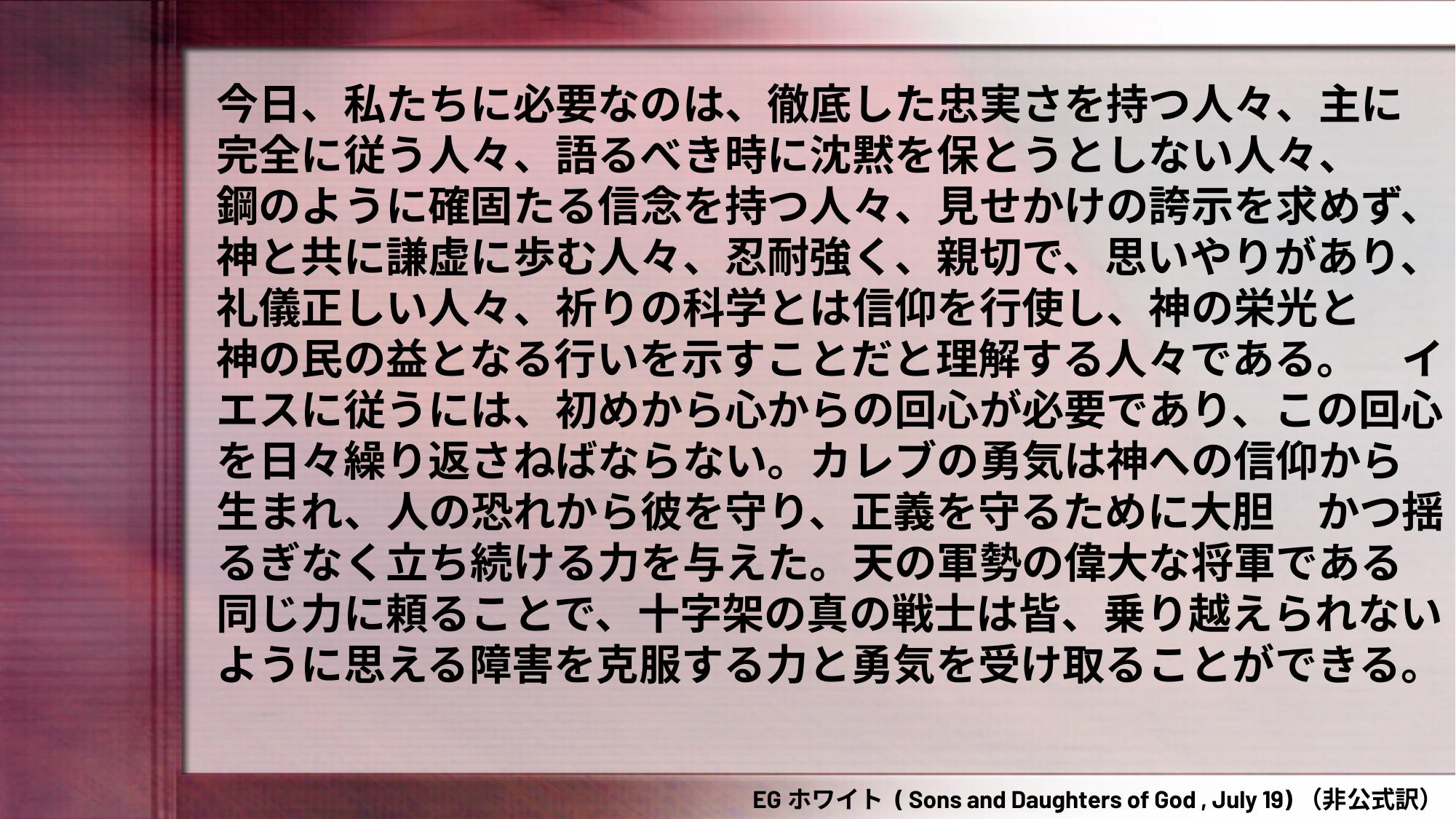

今日、私たちに必要なのは、徹底した忠実さを持つ人々、主に完全に従う人々、語るべき時に沈黙を保とうとしない人々、　鋼のように確固たる信念を持つ人々、見せかけの誇示を求めず、神と共に謙虚に歩む人々、忍耐強く、親切で、思いやりがあり、礼儀正しい人々、祈りの科学とは信仰を行使し、神の栄光と　神の民の益となる行いを示すことだと理解する人々である。　イエスに従うには、初めから心からの回心が必要であり、この回心を日々繰り返さねばならない。カレブの勇気は神への信仰から生まれ、人の恐れから彼を守り、正義を守るために大胆　かつ揺るぎなく立ち続ける力を与えた。天の軍勢の偉大な将軍である同じ力に頼ることで、十字架の真の戦士は皆、乗り越えられないように思える障害を克服する力と勇気を受け取ることができる。
EGホワイト ( Sons and Daughters of God , July 19)（非公式訳）